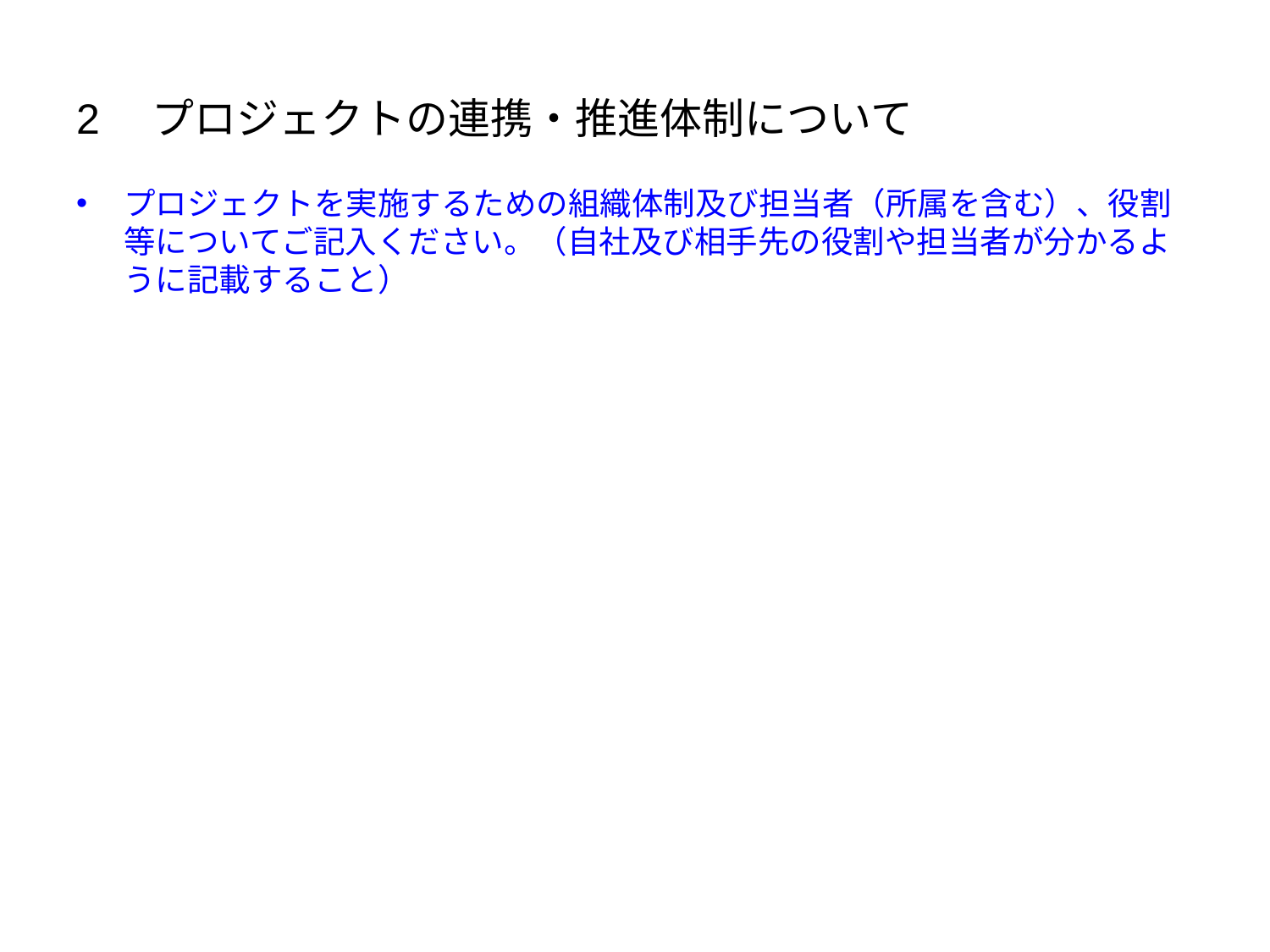

# 2　プロジェクトの連携・推進体制について
プロジェクトを実施するための組織体制及び担当者（所属を含む）、役割等についてご記入ください。（自社及び相手先の役割や担当者が分かるように記載すること）